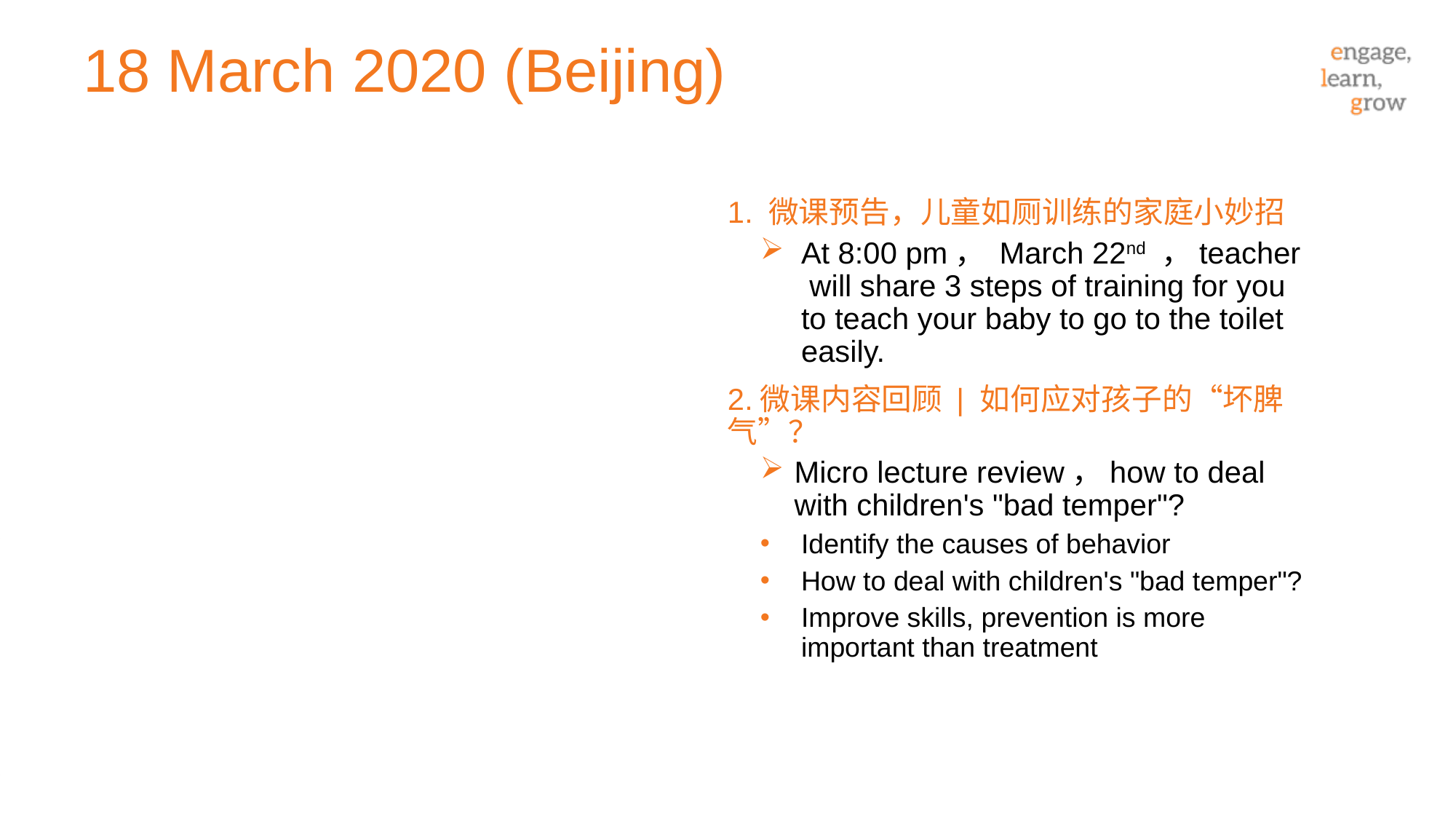

# 18 March 2020 (Beijing)

1. 微课预告，儿童如厕训练的家庭小妙招
At 8:00 pm， March 22nd ，teacher  will share 3 steps of training for you to teach your baby to go to the toilet easily.
2.微课内容回顾 | 如何应对孩子的“坏脾气”？
Micro lecture review，how to deal with children's "bad temper"?
Identify the causes of behavior
How to deal with children's "bad temper"?
Improve skills, prevention is more important than treatment